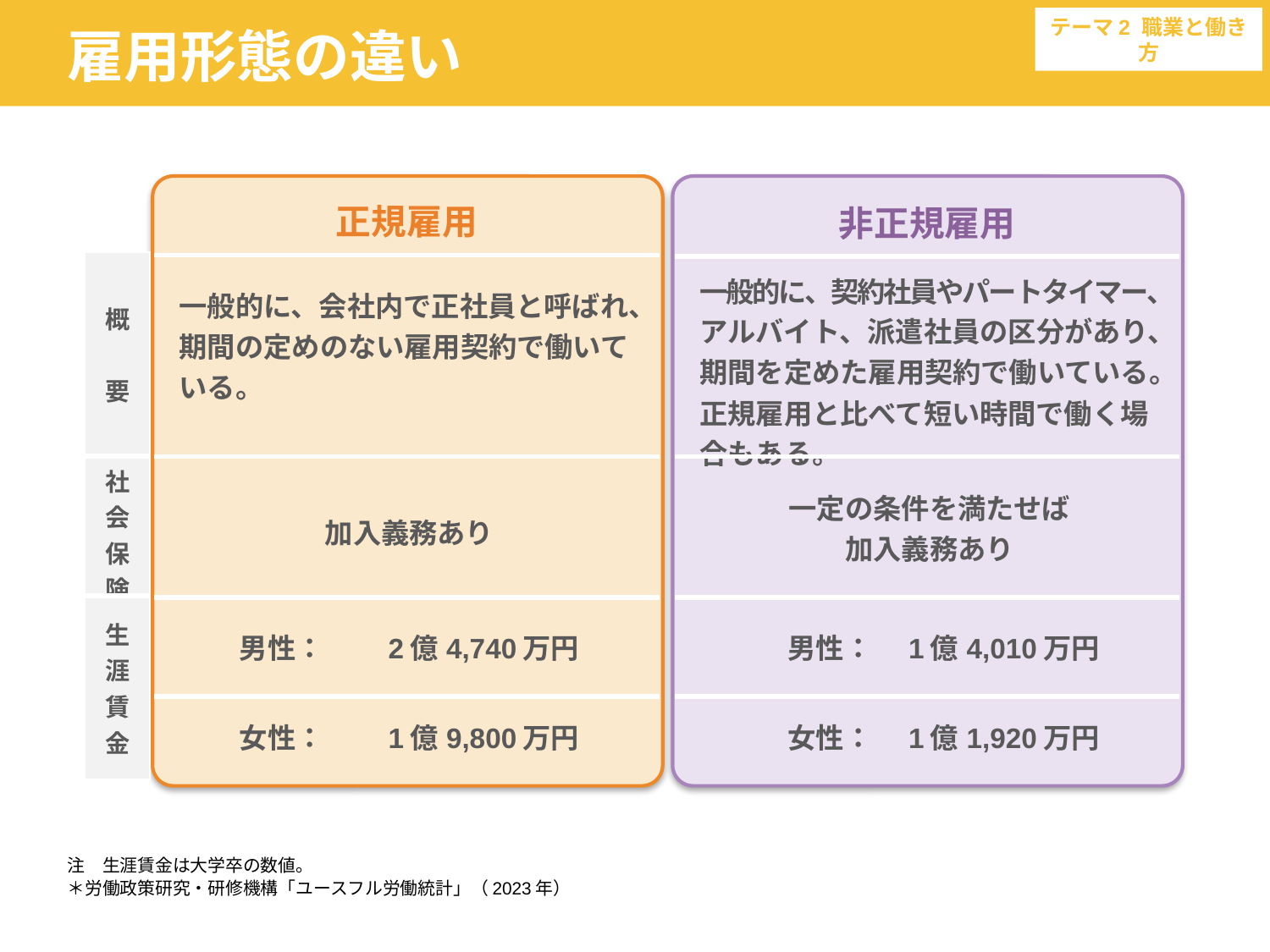

テーマ2 職業と働き方
雇用形態の違い

| 正規雇用 |
| --- |
| 一般的に、会社内で正社員と呼ばれ、 期間の定めのない雇用契約で働いて いる。 |
| 加入義務あり |
| 男性：　　2億4,740万円 |
| 女性：　　1億9,800万円 |
| 非正規雇用 |
| --- |
| 一般的に、契約社員やパートタイマー、 アルバイト、派遣社員の区分があり、 期間を定めた雇用契約で働いている。 正規雇用と比べて短い時間で働く場合もある。 |
| 一定の条件を満たせば 加入義務あり |
| 男性：　1億4,010万円 |
| 女性：　1億1,920万円 |
| 概　要 |
| --- |
| 社会保険 |
| 生涯賃金 |
注　生涯賃金は大学卒の数値。
＊労働政策研究・研修機構「ユースフル労働統計」（2023年）